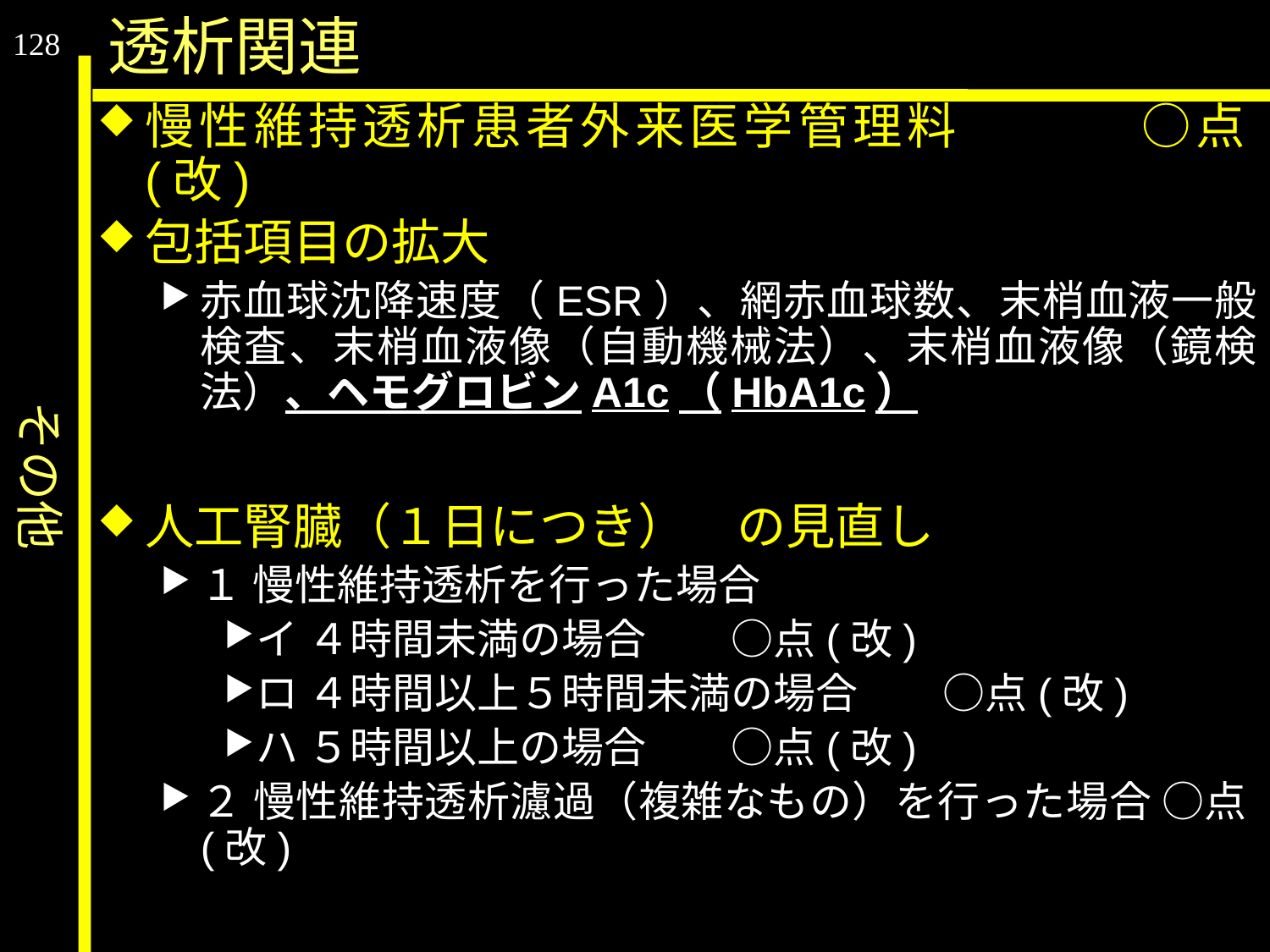

その他
透析関連
128

慢性維持透析患者外来医学管理料　　　 ○点(改)
包括項目の拡大
赤血球沈降速度（ESR）、網赤血球数、末梢血液一般検査、末梢血液像（自動機械法）、末梢血液像（鏡検法）、ヘモグロビンA1c（HbA1c）

人工腎臓（１日につき）　の見直し
１ 慢性維持透析を行った場合
イ ４時間未満の場合　　○点(改)
ロ ４時間以上５時間未満の場合　　○点(改)
ハ ５時間以上の場合　　○点(改)
２ 慢性維持透析濾過（複雑なもの）を行った場合 ○点(改)